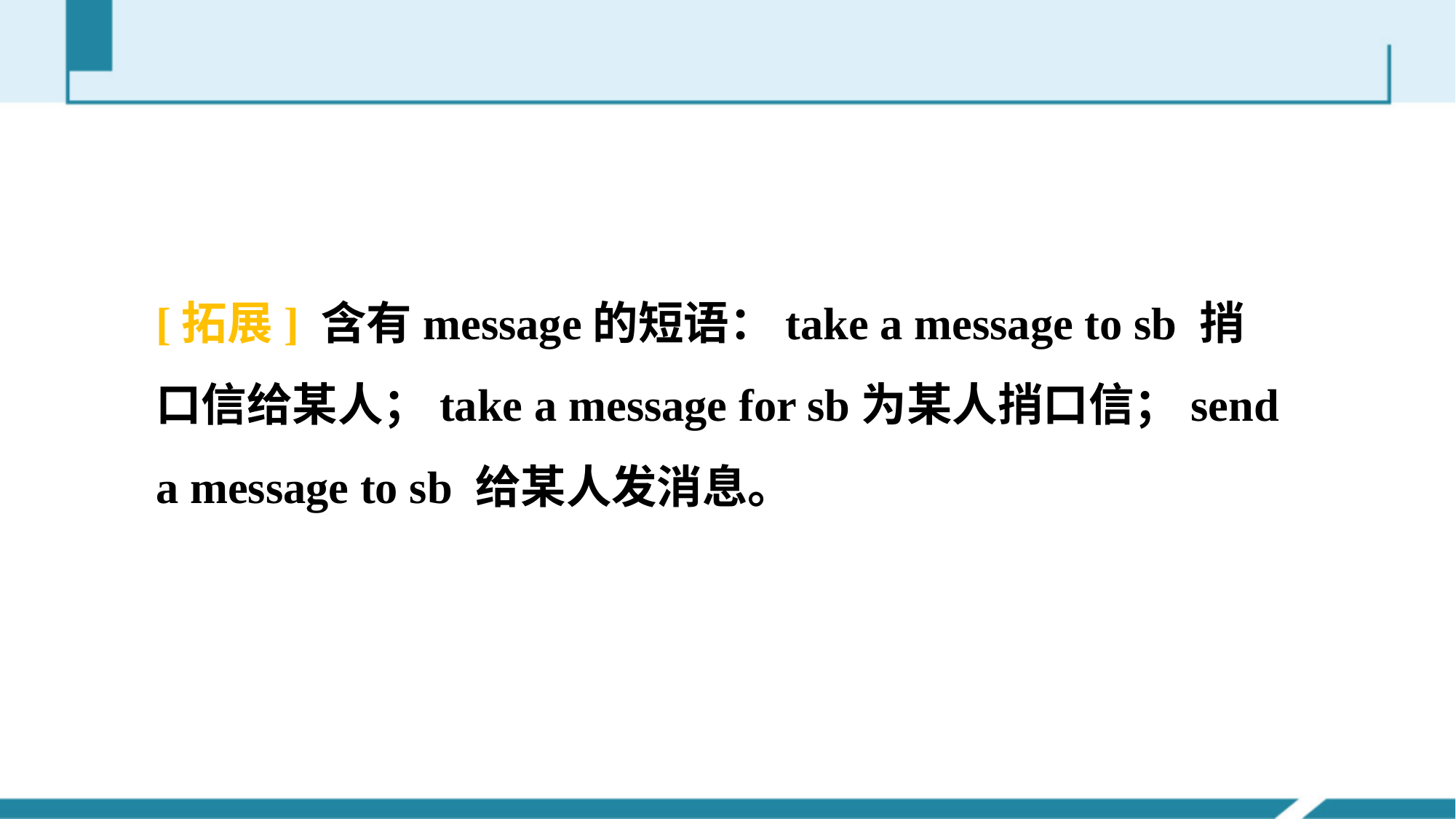

[拓展] 含有message的短语：take a message to sb 捎口信给某人；take a message for sb为某人捎口信；send a message to sb 给某人发消息。